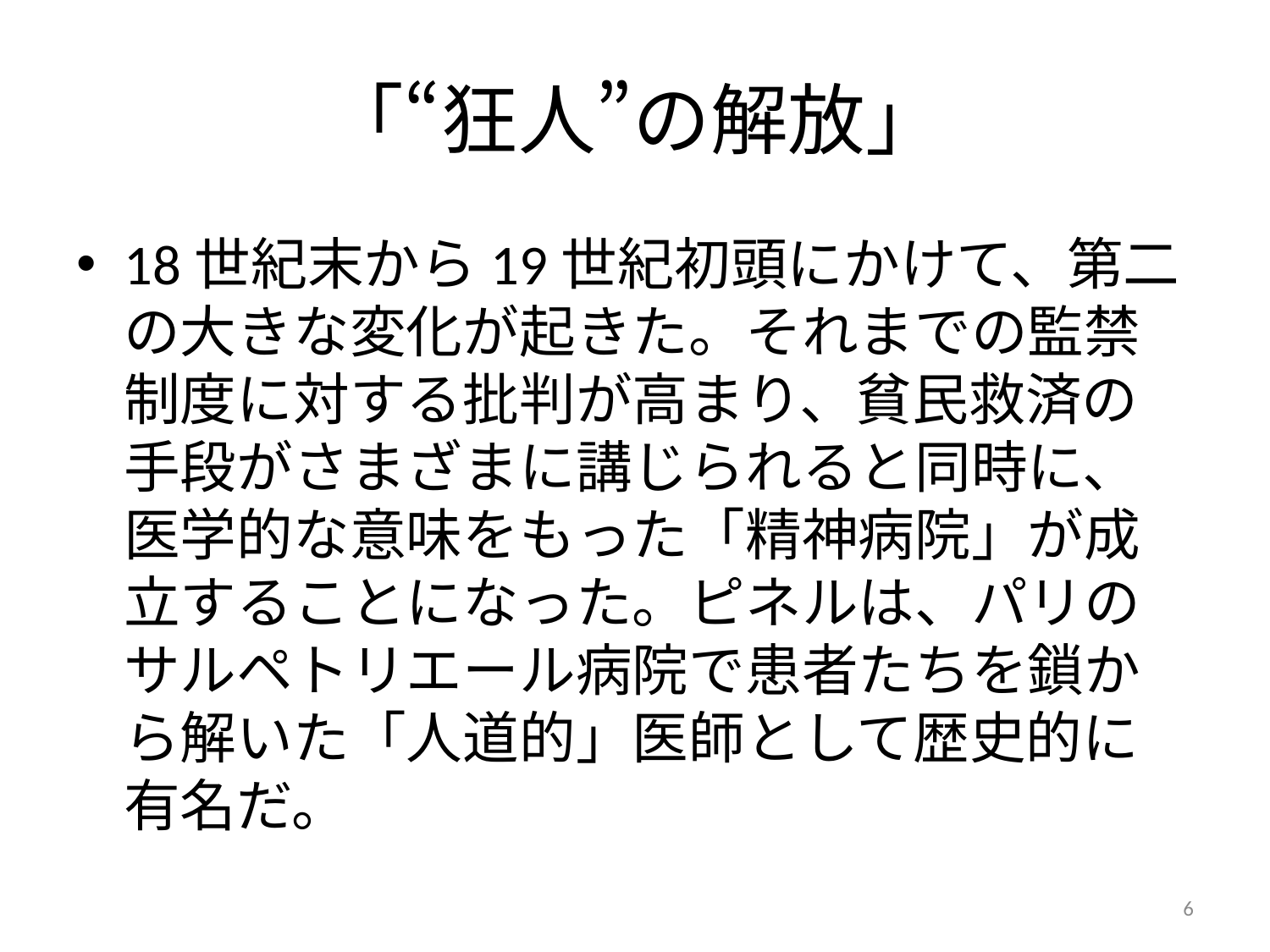

# 「“狂人”の解放」
18世紀末から19世紀初頭にかけて、第二の大きな変化が起きた。それまでの監禁制度に対する批判が高まり、貧民救済の手段がさまざまに講じられると同時に、医学的な意味をもった「精神病院」が成立することになった。ピネルは、パリのサルペトリエール病院で患者たちを鎖から解いた「人道的」医師として歴史的に有名だ。
6